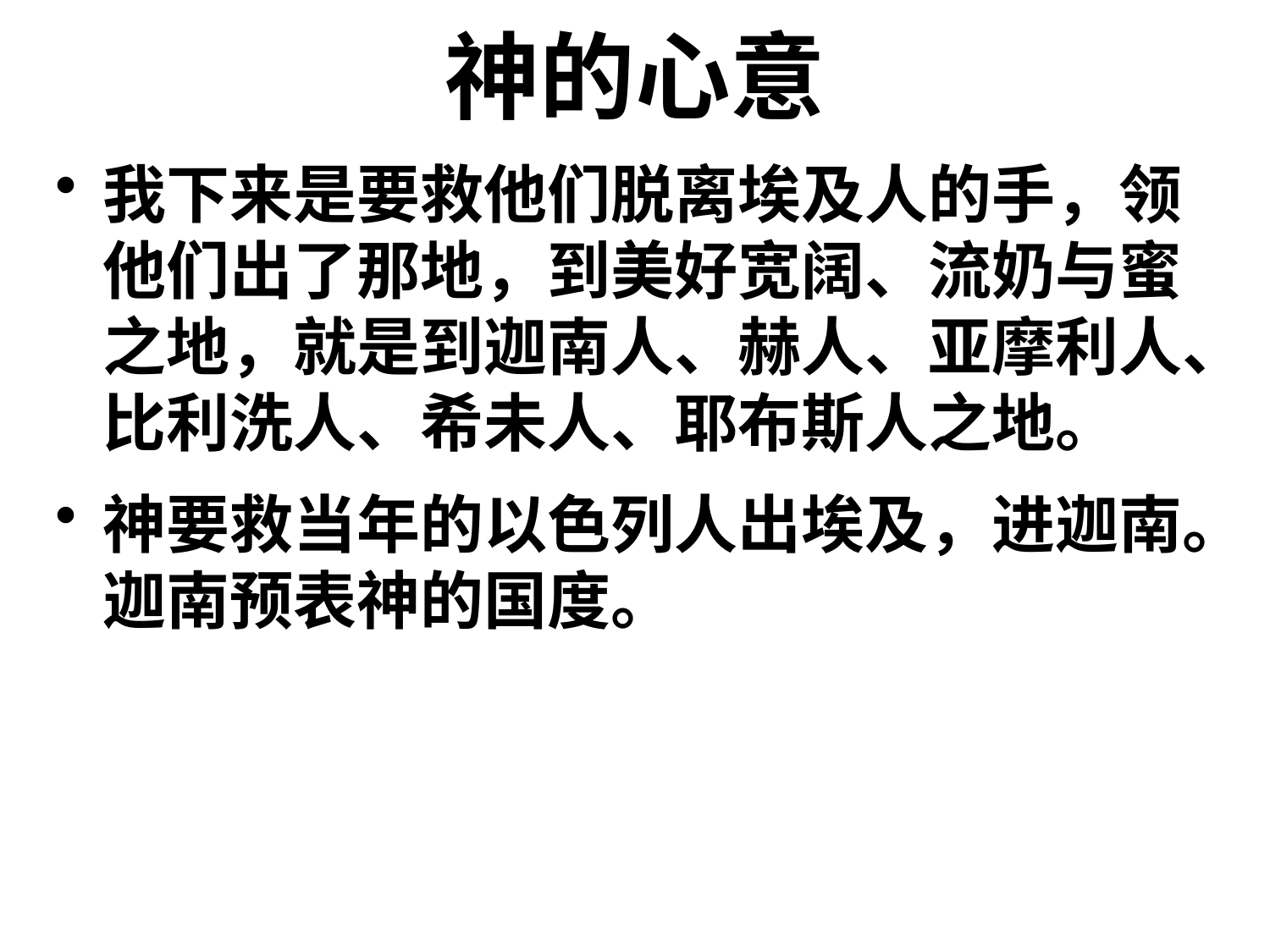

# 神的心意
我下来是要救他们脱离埃及人的手，领他们出了那地，到美好宽阔、流奶与蜜之地，就是到迦南人、赫人、亚摩利人、比利洗人、希未人、耶布斯人之地。
神要救当年的以色列人出埃及，进迦南。迦南预表神的国度。